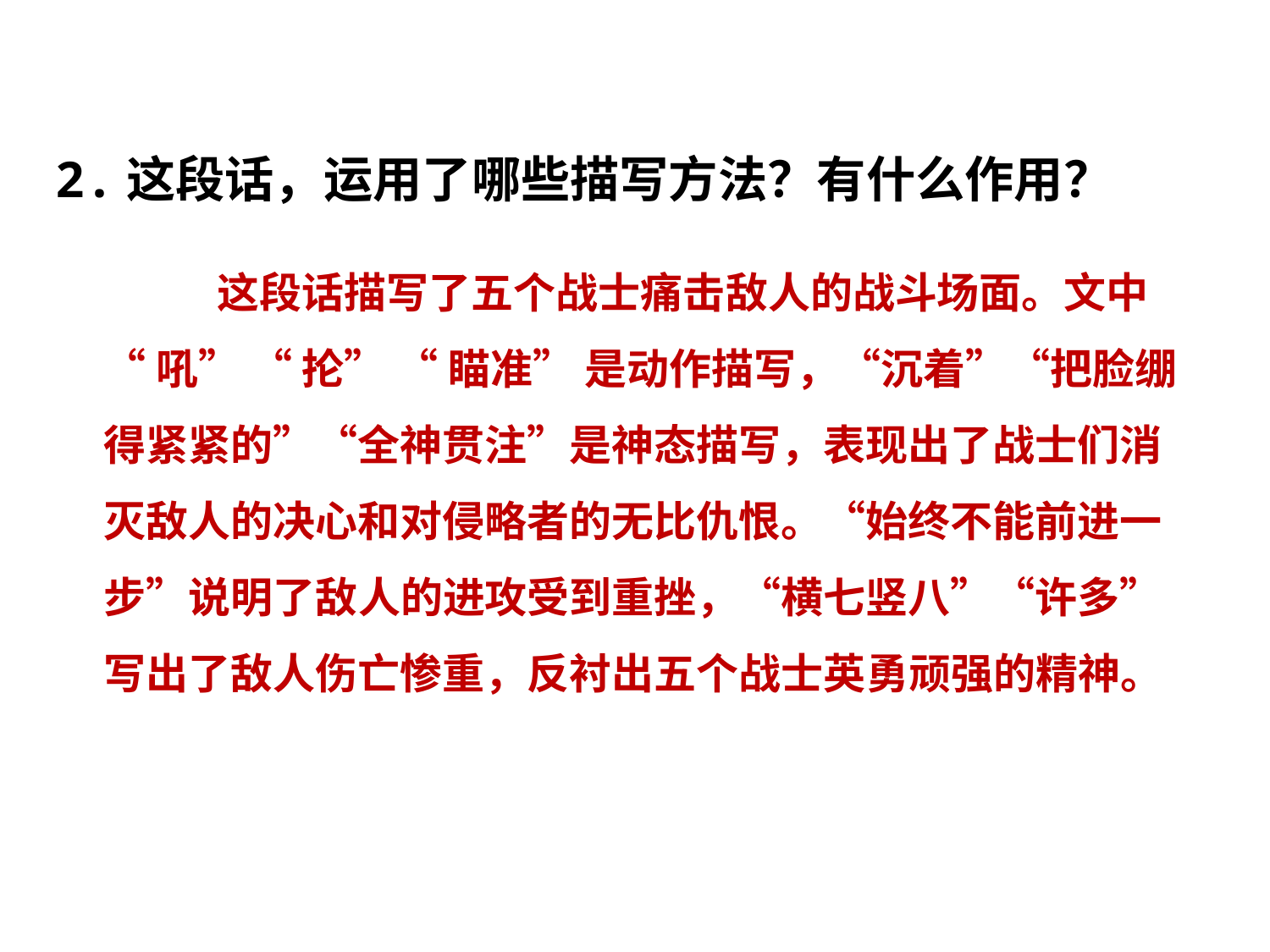

2.这段话，运用了哪些描写方法？有什么作用？
   这段话描写了五个战士痛击敌人的战斗场面。文中“ 吼” “ 抡” “ 瞄准” 是动作描写，“沉着”“把脸绷得紧紧的”“全神贯注”是神态描写，表现出了战士们消灭敌人的决心和对侵略者的无比仇恨。“始终不能前进一步”说明了敌人的进攻受到重挫，“横七竖八”“许多”写出了敌人伤亡惨重，反衬出五个战士英勇顽强的精神。